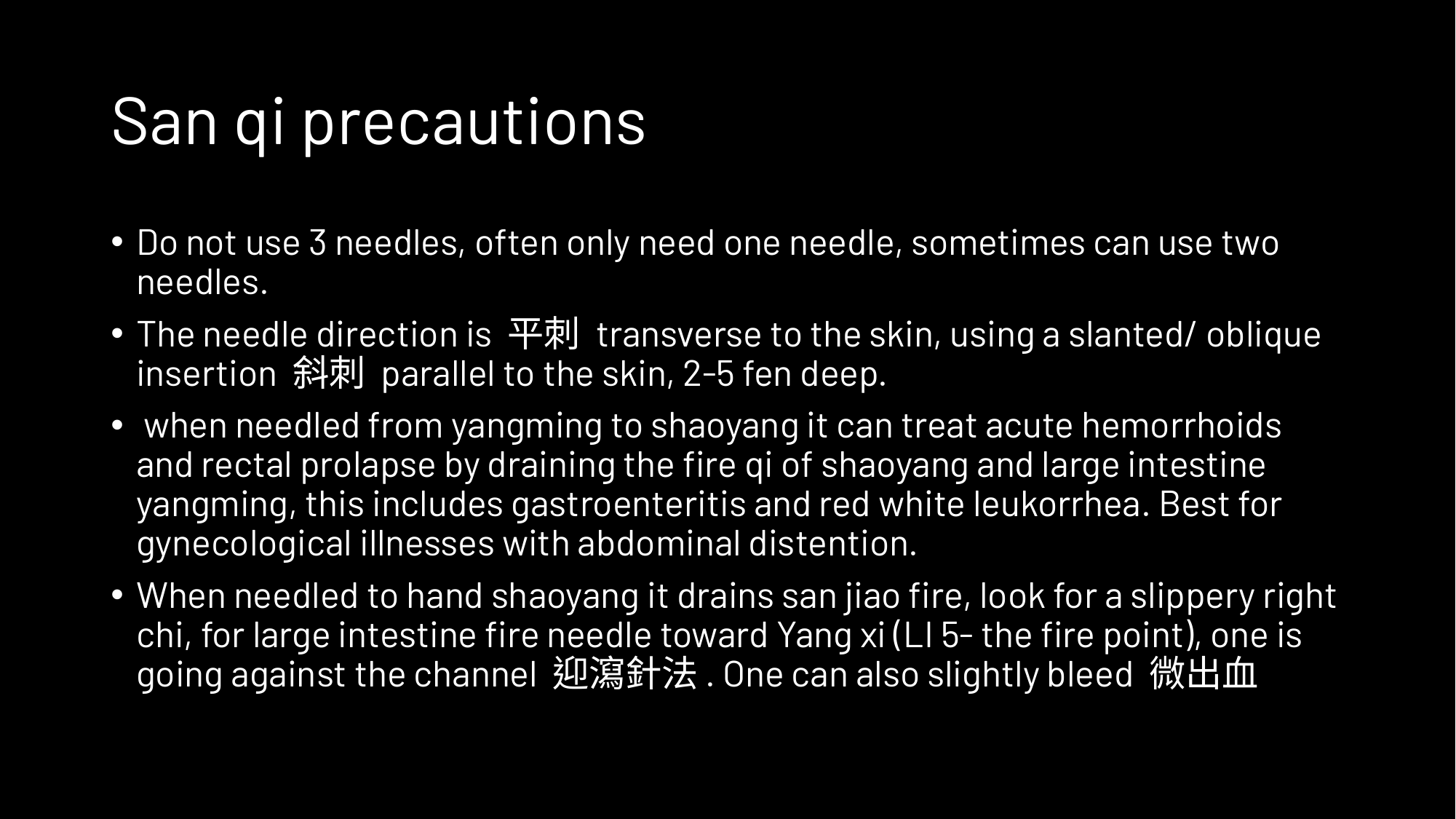

# San qi precautions
Do not use 3 needles, often only need one needle, sometimes can use two needles.
The needle direction is 平刺 transverse to the skin, using a slanted/ oblique insertion 斜刺 parallel to the skin, 2-5 fen deep.
 when needled from yangming to shaoyang it can treat acute hemorrhoids and rectal prolapse by draining the fire qi of shaoyang and large intestine yangming, this includes gastroenteritis and red white leukorrhea. Best for gynecological illnesses with abdominal distention.
When needled to hand shaoyang it drains san jiao fire, look for a slippery right chi, for large intestine fire needle toward Yang xi (LI 5- the fire point), one is going against the channel 迎瀉針法. One can also slightly bleed 微出血